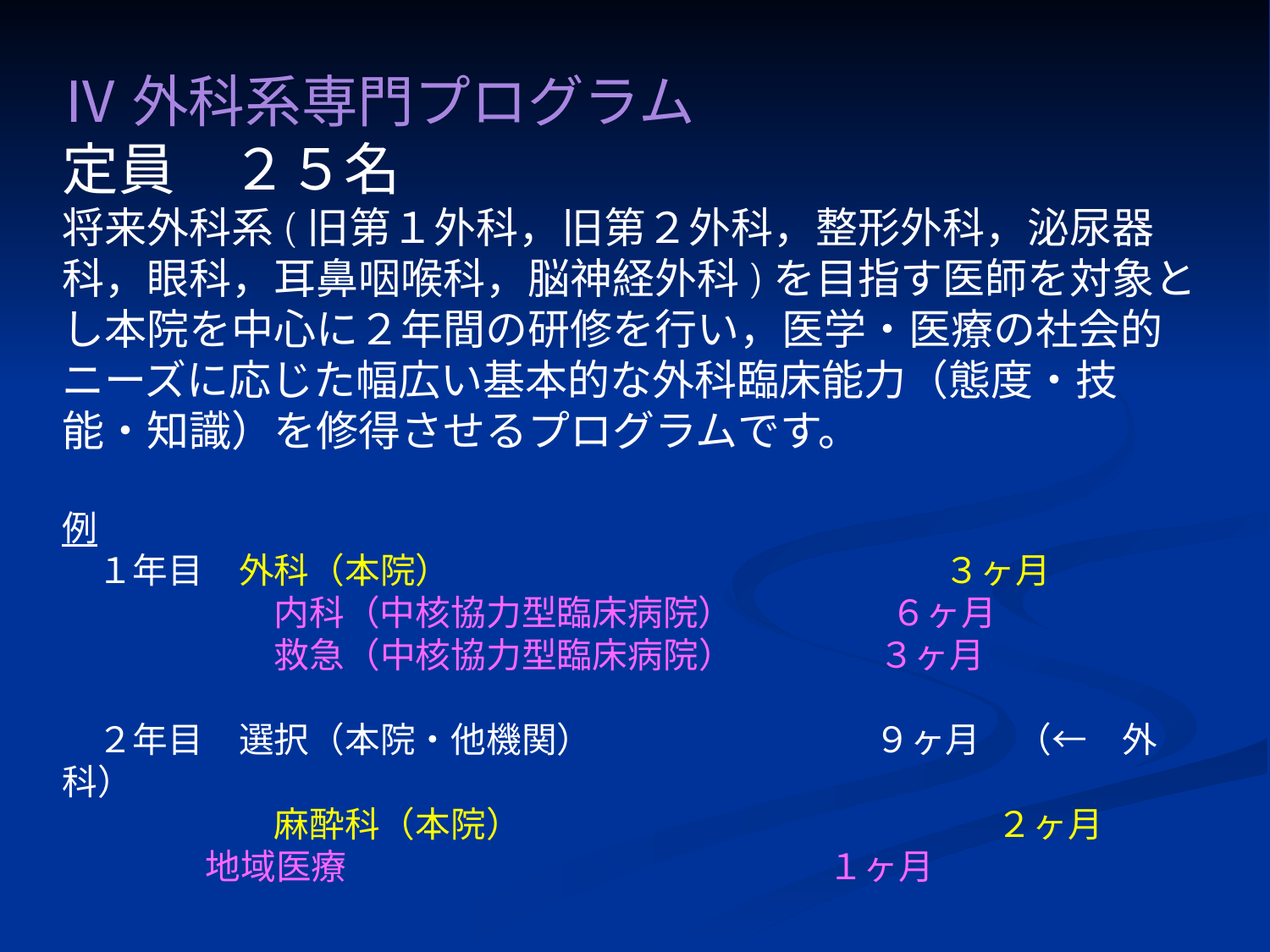

Ⅳ外科系専門プログラム
定員　２５名
将来外科系(旧第１外科，旧第２外科，整形外科，泌尿器科，眼科，耳鼻咽喉科，脳神経外科)を目指す医師を対象とし本院を中心に２年間の研修を行い，医学・医療の社会的ニーズに応じた幅広い基本的な外科臨床能力（態度・技能・知識）を修得させるプログラムです。

例
　１年目　外科（本院）　　　　　	　　　　　　　３ヶ月
　　　　　　内科（中核協力型臨床病院）　　　　  ６ヶ月
　　　　　　救急（中核協力型臨床病院） 　　　    ３ヶ月

　２年目　選択（本院・他機関）　　　　　	　  ９ヶ月　（←　外科）
　　　　　　麻酔科（本院）　　　　　　　　　　　　　  ２ヶ月
	 地域医療　　　	                                 １ヶ月